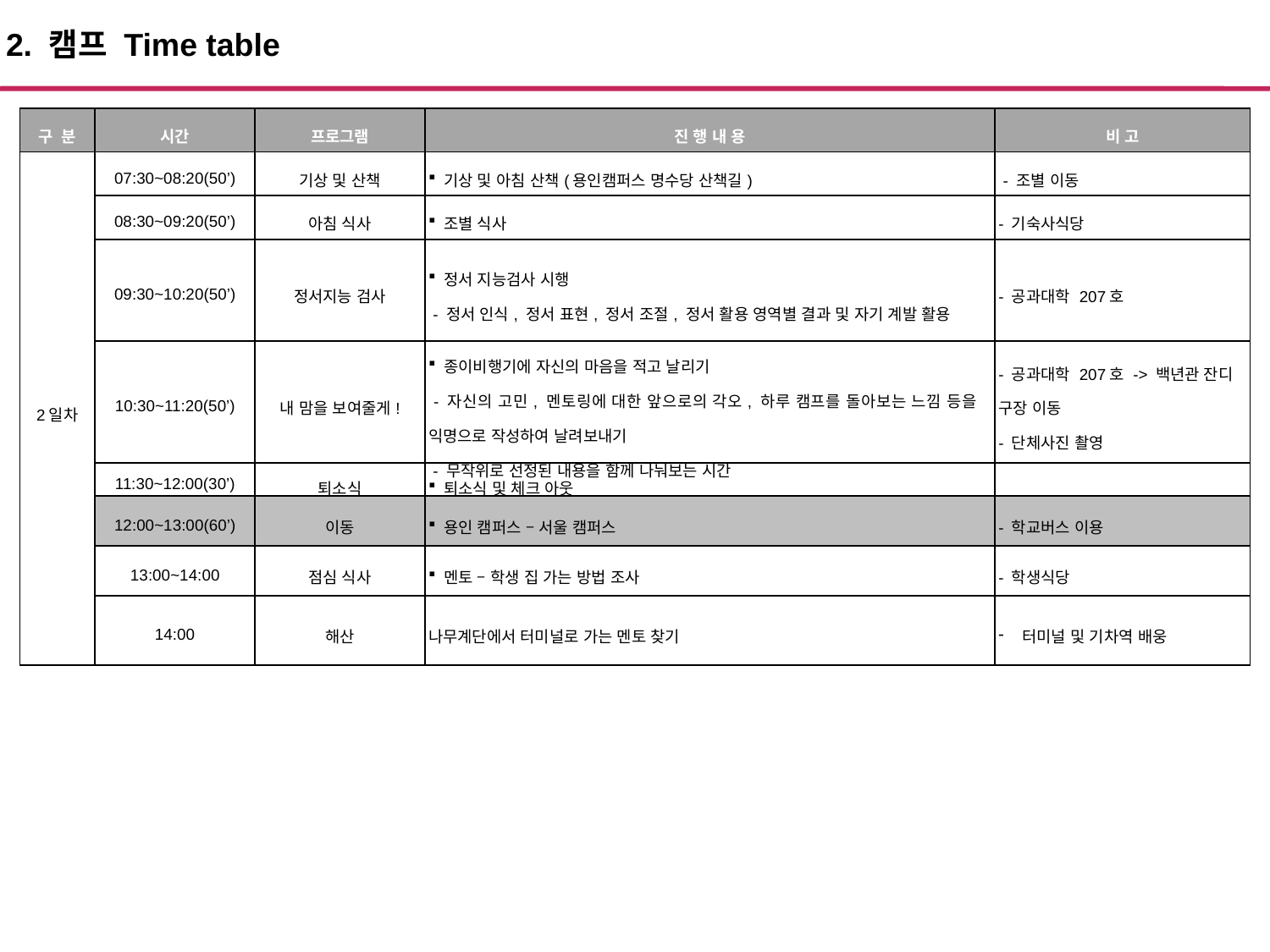

2. 캠프 Time table

| 구 분 | 시간 | 프로그램 | 진 행 내 용 | 비 고 |
| --- | --- | --- | --- | --- |
| 2일차 | 07:30~08:20(50’) | 기상 및 산책 | 기상 및 아침 산책(용인캠퍼스 명수당 산책길) | - 조별 이동 |
|  | 08:30~09:20(50’) | 아침 식사 | 조별 식사 | - 기숙사식당 |
|  | 09:30~10:20(50’) | 정서지능 검사 | 정서 지능검사 시행 - 정서 인식, 정서 표현, 정서 조절, 정서 활용 영역별 결과 및 자기 계발 활용 | - 공과대학 207호 |
|  | 10:30~11:20(50’) | 내 맘을 보여줄게! | 종이비행기에 자신의 마음을 적고 날리기 - 자신의 고민, 멘토링에 대한 앞으로의 각오, 하루 캠프를 돌아보는 느낌 등을 익명으로 작성하여 날려보내기 - 무작위로 선정된 내용을 함께 나눠보는 시간 | - 공과대학 207호 -> 백년관 잔디 구장 이동 - 단체사진 촬영 |
|  | 11:30~12:00(30’) | 퇴소식 | 퇴소식 및 체크 아웃 |  |
|  | 12:00~13:00(60’) | 이동 | 용인 캠퍼스 – 서울 캠퍼스 | - 학교버스 이용 |
|  | 13:00~14:00 | 점심 식사 | 멘토 – 학생 집 가는 방법 조사 | - 학생식당 |
|  | 14:00 | 해산 | 나무계단에서 터미널로 가는 멘토 찾기 | 터미널 및 기차역 배웅 |